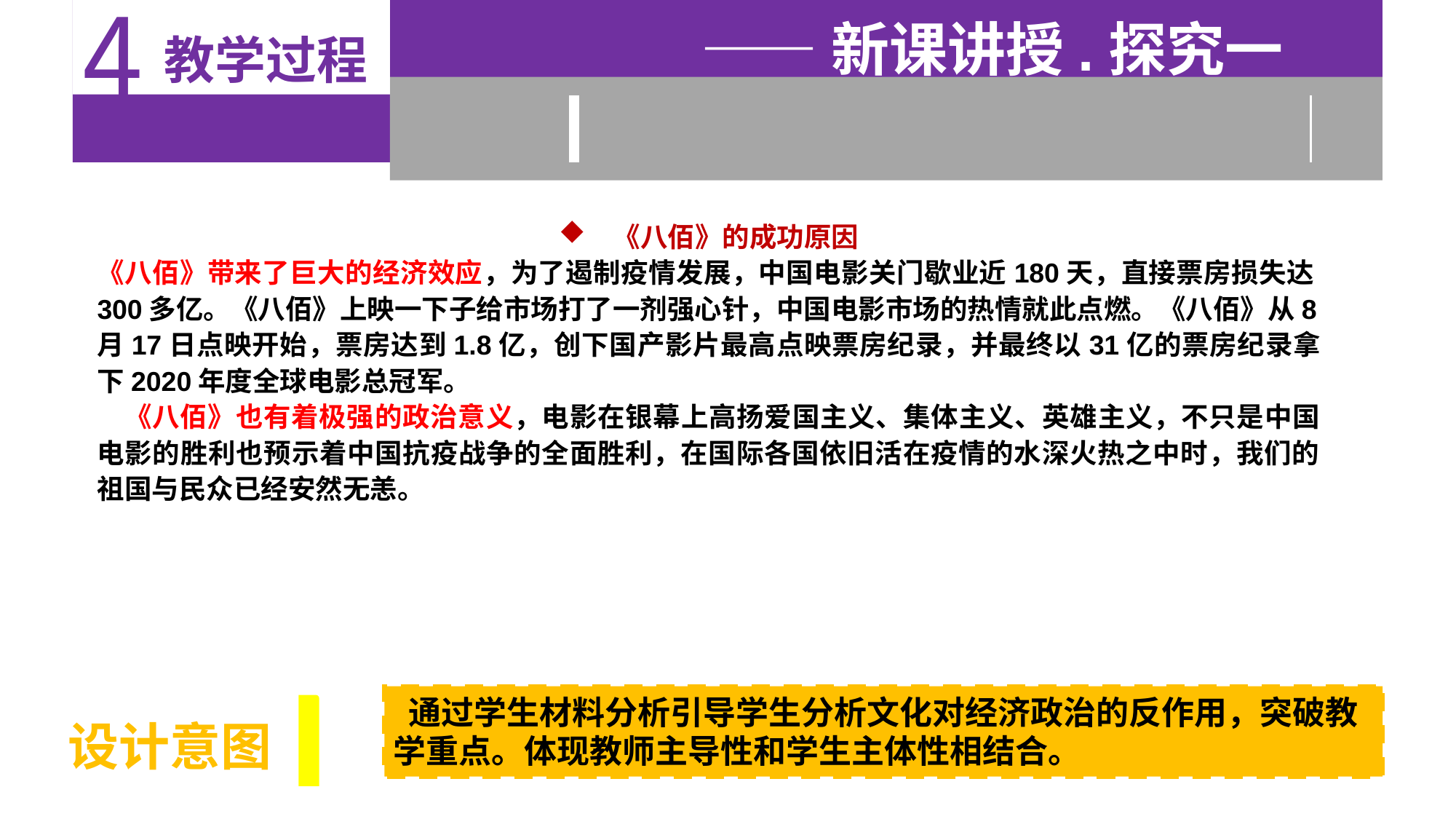

4
     教学过程

——新课讲授.探究一

《八佰》的成功原因
《八佰》带来了巨大的经济效应，为了遏制疫情发展，中国电影关门歇业近180天，直接票房损失达300多亿。《八佰》上映一下子给市场打了一剂强心针，中国电影市场的热情就此点燃。《八佰》从8月17日点映开始，票房达到1.8亿，创下国产影片最高点映票房纪录，并最终以31亿的票房纪录拿下2020年度全球电影总冠军。
   《八佰》也有着极强的政治意义，电影在银幕上高扬爱国主义、集体主义、英雄主义，不只是中国电影的胜利也预示着中国抗疫战争的全面胜利，在国际各国依旧活在疫情的水深火热之中时，我们的祖国与民众已经安然无恙。

通过学生材料分析引导学生分析文化对经济政治的反作用，突破教学重点。体现教师主导性和学生主体性相结合。

设计意图
设计意图